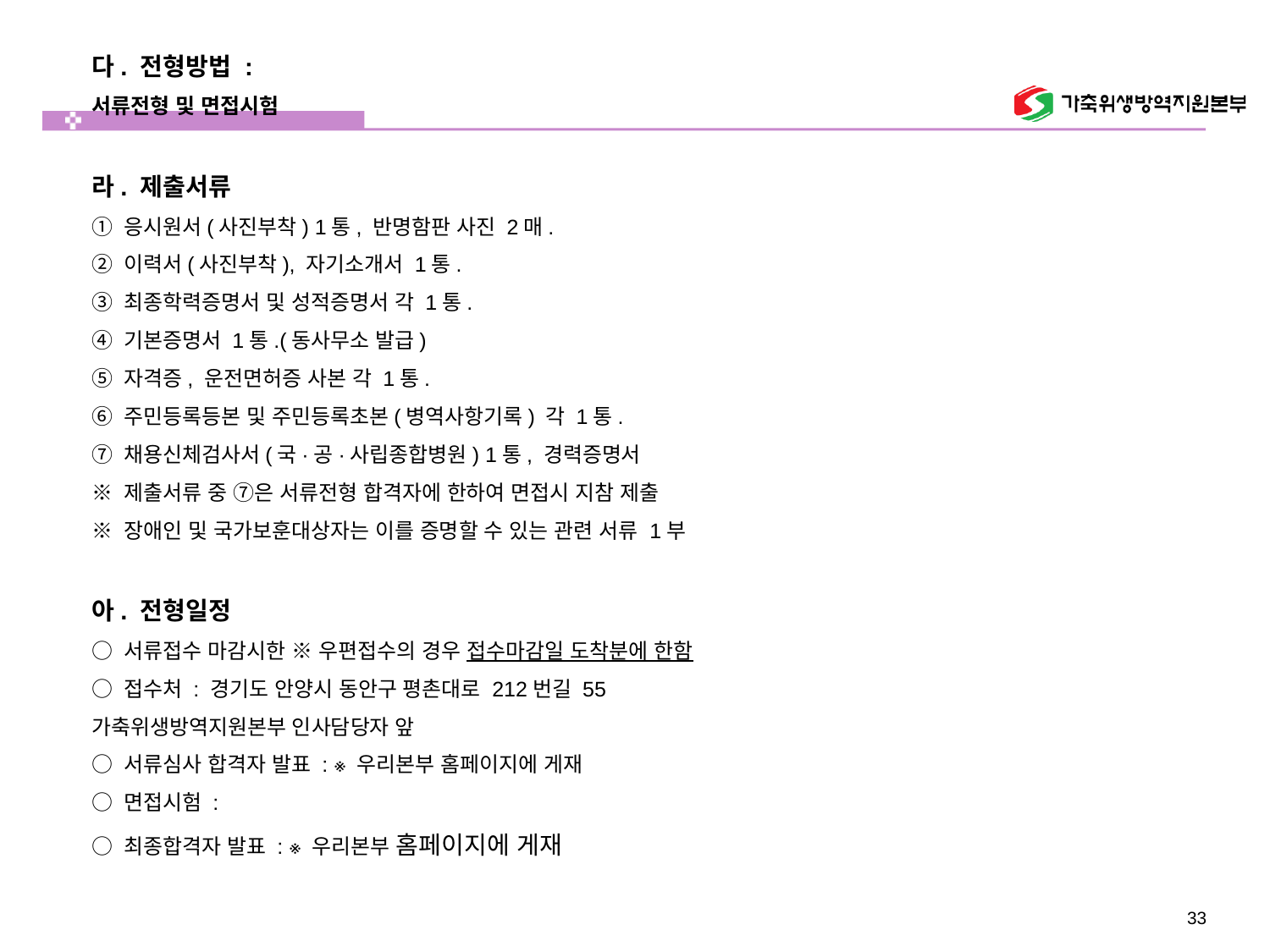

# ,
다. 전형방법 :
서류전형 및 면접시험

라. 제출서류
① 응시원서(사진부착) 1통, 반명함판 사진 2매.
② 이력서(사진부착), 자기소개서 1통.
③ 최종학력증명서 및 성적증명서 각 1통.
④ 기본증명서 1통.(동사무소 발급)
⑤ 자격증, 운전면허증 사본 각 1통.
⑥ 주민등록등본 및 주민등록초본(병역사항기록) 각 1통.
⑦ 채용신체검사서(국·공·사립종합병원) 1통, 경력증명서
※ 제출서류 중 ⑦은 서류전형 합격자에 한하여 면접시 지참 제출
※ 장애인 및 국가보훈대상자는 이를 증명할 수 있는 관련 서류 1부

아. 전형일정
○ 서류접수 마감시한 ※ 우편접수의 경우 접수마감일 도착분에 한함
○ 접수처 : 경기도 안양시 동안구 평촌대로 212번길 55
가축위생방역지원본부 인사담당자 앞
○ 서류심사 합격자 발표 : ※ 우리본부 홈페이지에 게재
○ 면접시험 :
○ 최종합격자 발표 : ※ 우리본부 홈페이지에 게재

33